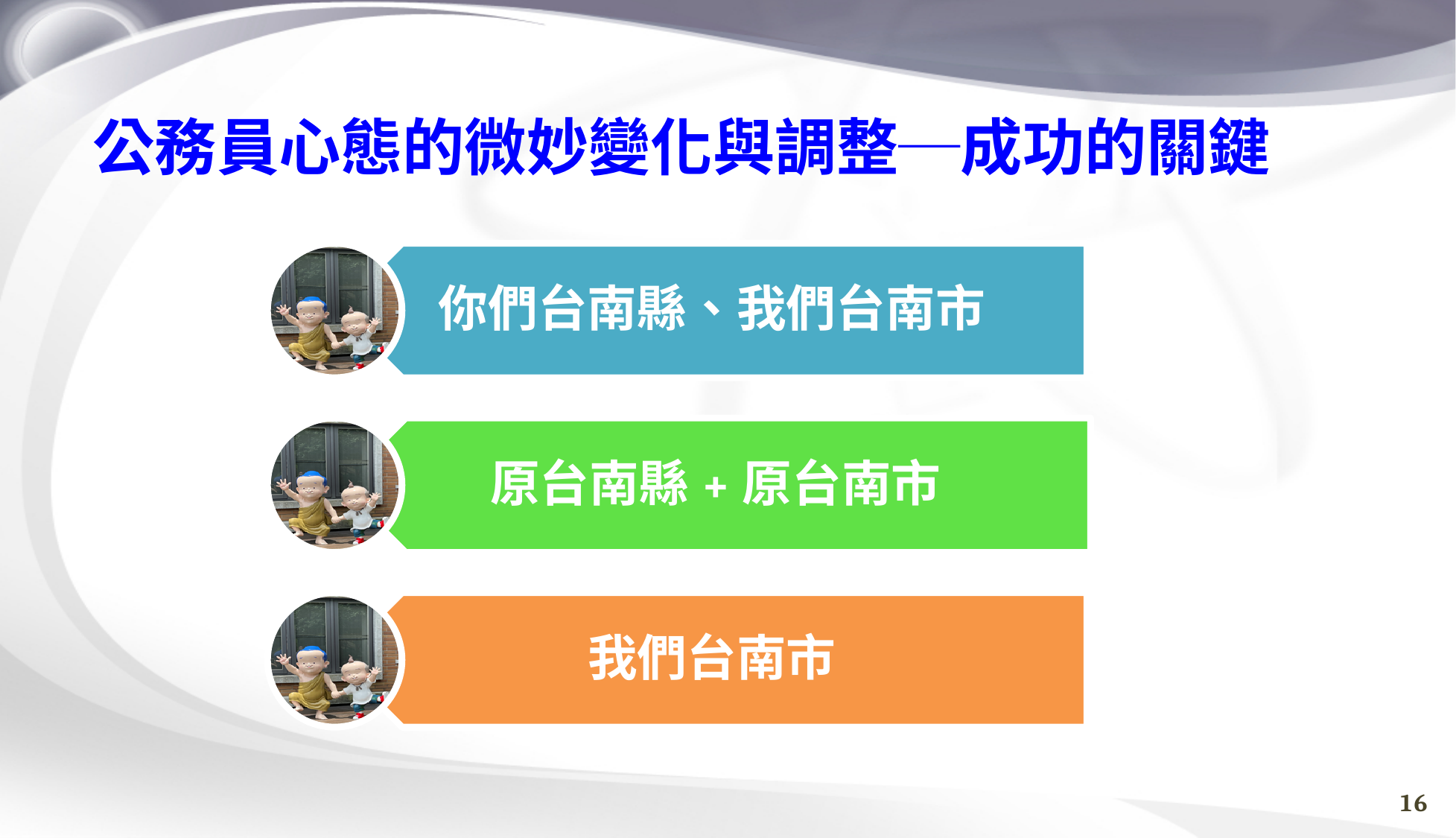

公務員心態的微妙變化與調整─成功的關鍵
你們台南縣、我們台南市
原台南縣+原台南市
我們台南市
16